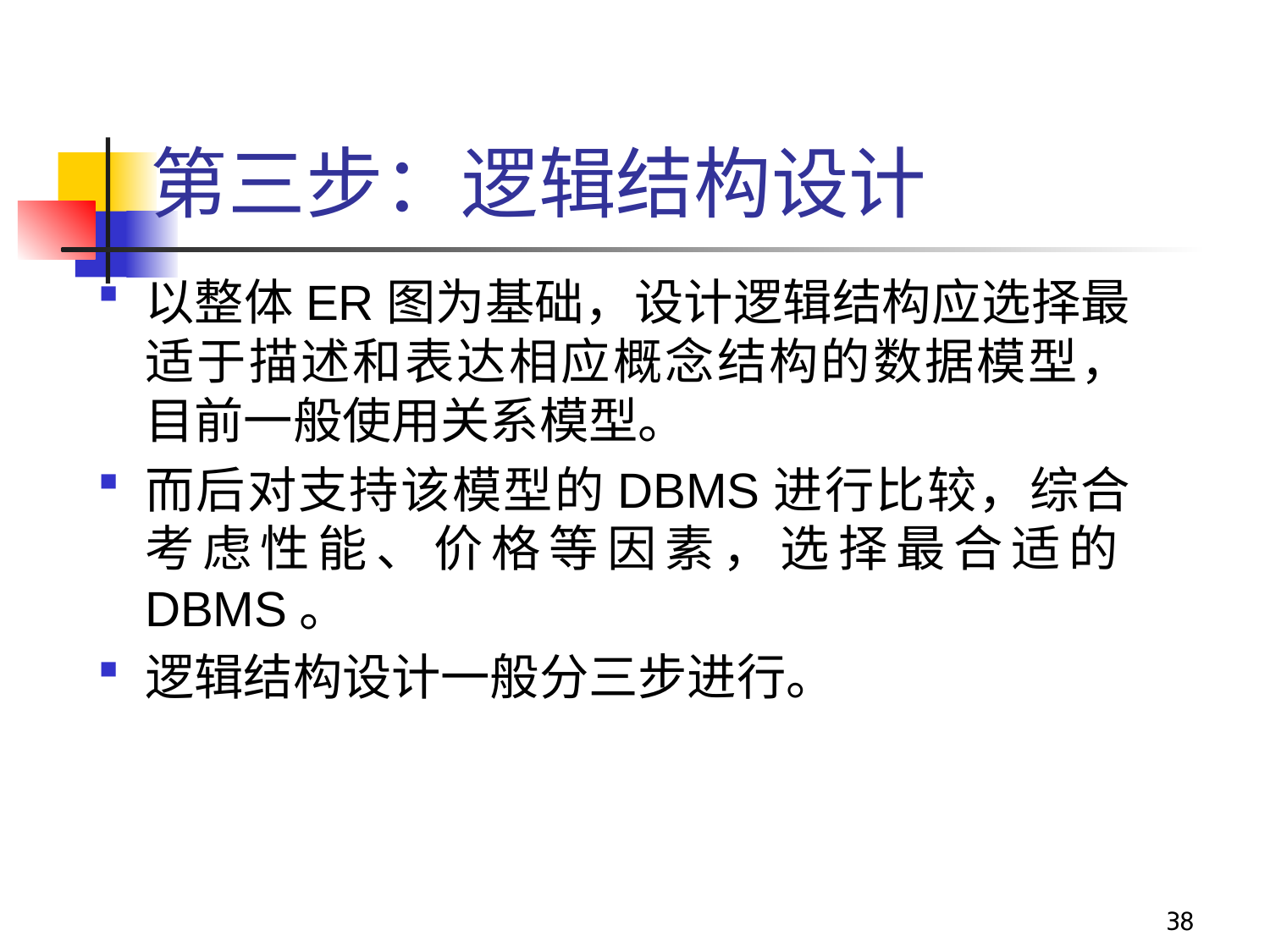

# 第三步：逻辑结构设计
以整体ER图为基础，设计逻辑结构应选择最适于描述和表达相应概念结构的数据模型，目前一般使用关系模型。
而后对支持该模型的DBMS进行比较，综合考虑性能、价格等因素，选择最合适的DBMS。
逻辑结构设计一般分三步进行。
38